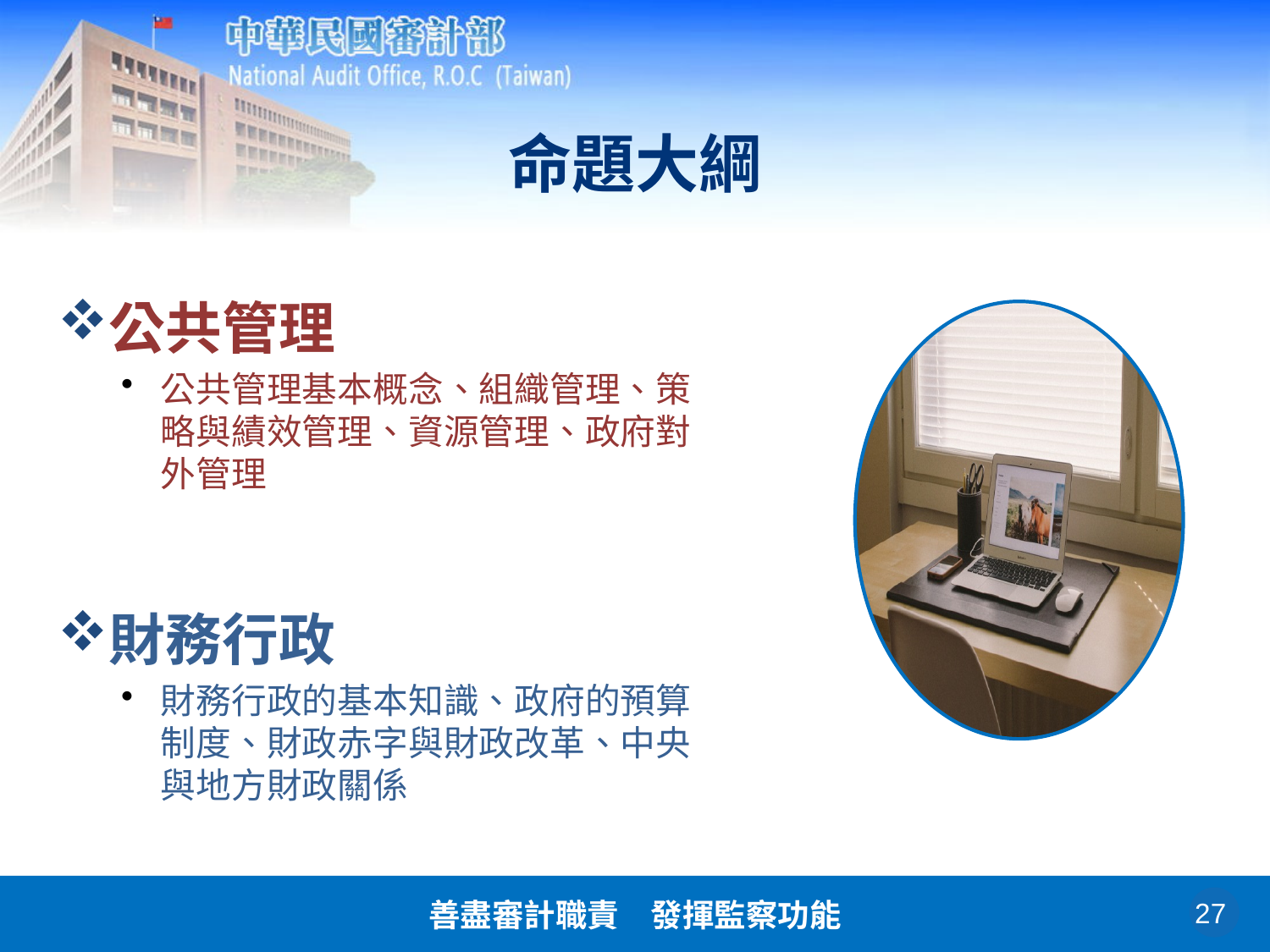

# 命題大綱
公共管理
公共管理基本概念、組織管理、策略與績效管理、資源管理、政府對外管理

財務行政
財務行政的基本知識、政府的預算制度、財政赤字與財政改革、中央與地方財政關係